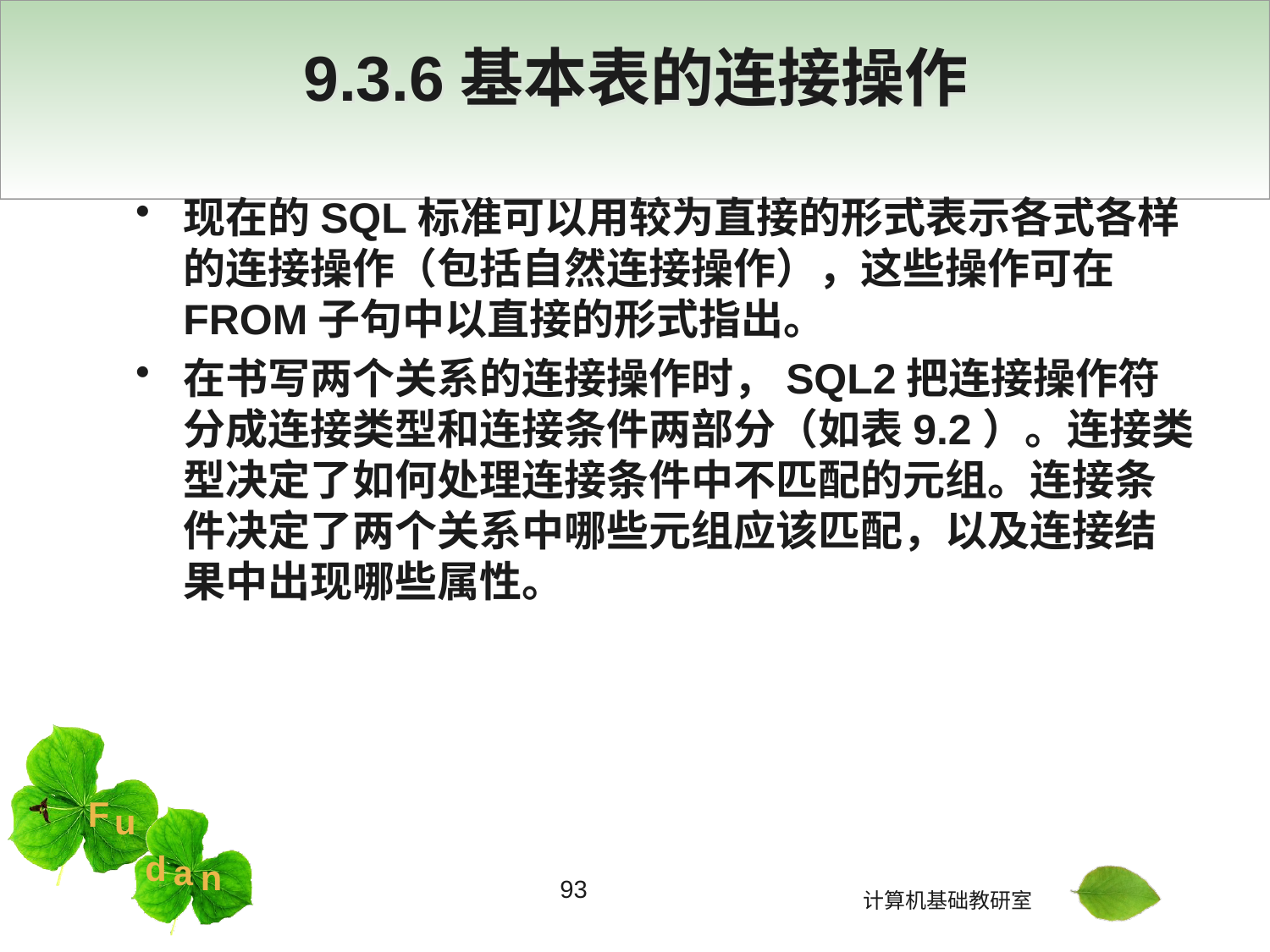

# 9.3.6基本表的连接操作
现在的SQL标准可以用较为直接的形式表示各式各样的连接操作（包括自然连接操作），这些操作可在FROM子句中以直接的形式指出。
在书写两个关系的连接操作时，SQL2把连接操作符分成连接类型和连接条件两部分（如表9.2）。连接类型决定了如何处理连接条件中不匹配的元组。连接条件决定了两个关系中哪些元组应该匹配，以及连接结果中出现哪些属性。
93